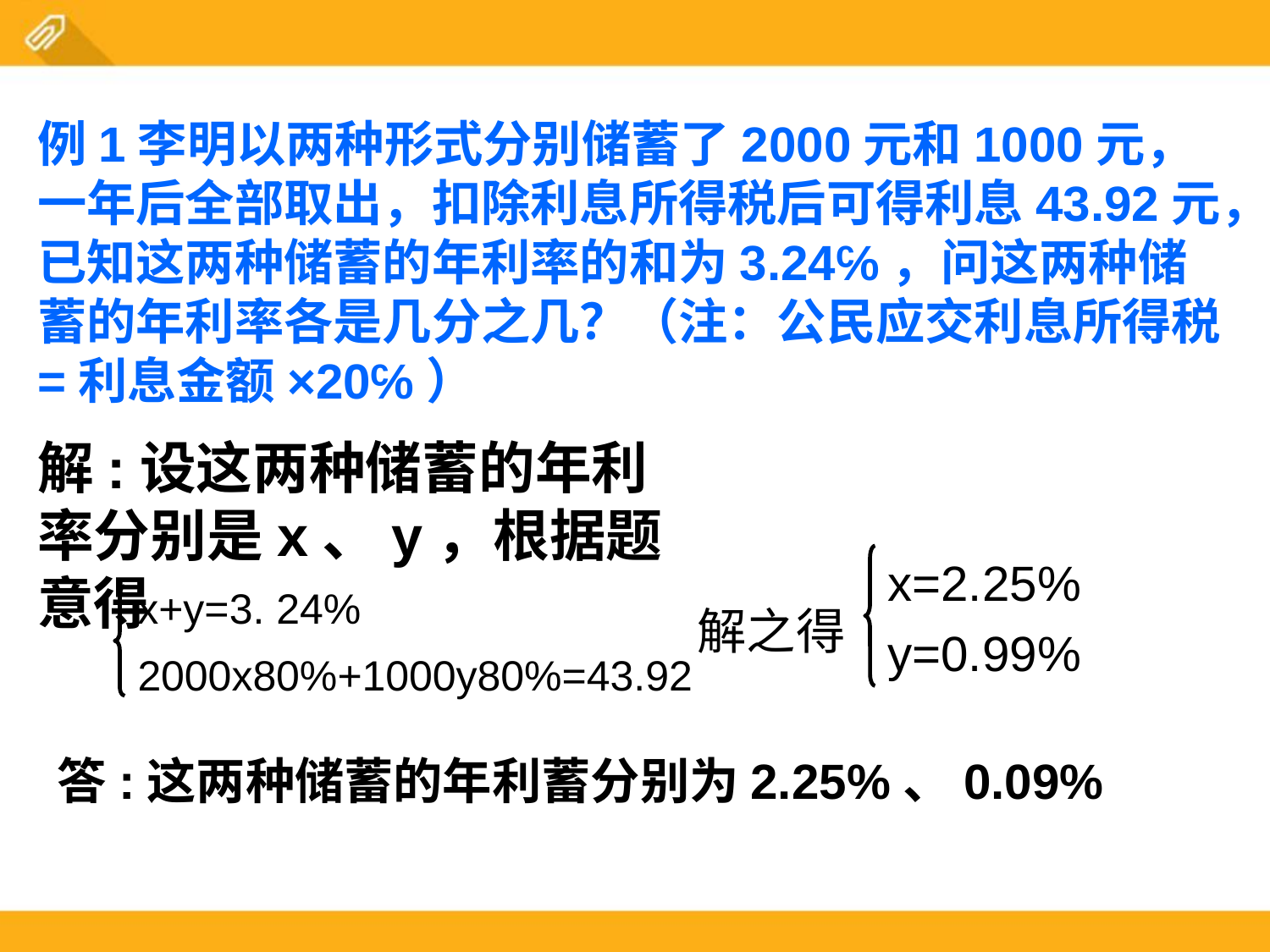

例1李明以两种形式分别储蓄了2000元和1000元，一年后全部取出，扣除利息所得税后可得利息43.92元，已知这两种储蓄的年利率的和为3.24℅，问这两种储蓄的年利率各是几分之几？（注：公民应交利息所得税=利息金额×20℅）
解:设这两种储蓄的年利率分别是x、y，根据题意得

x=2.25%
解之得
y=0.99%
x+y=3. 24%

2000x80%+1000y80%=43.92
答:这两种储蓄的年利蓄分别为2.25%、0.09%